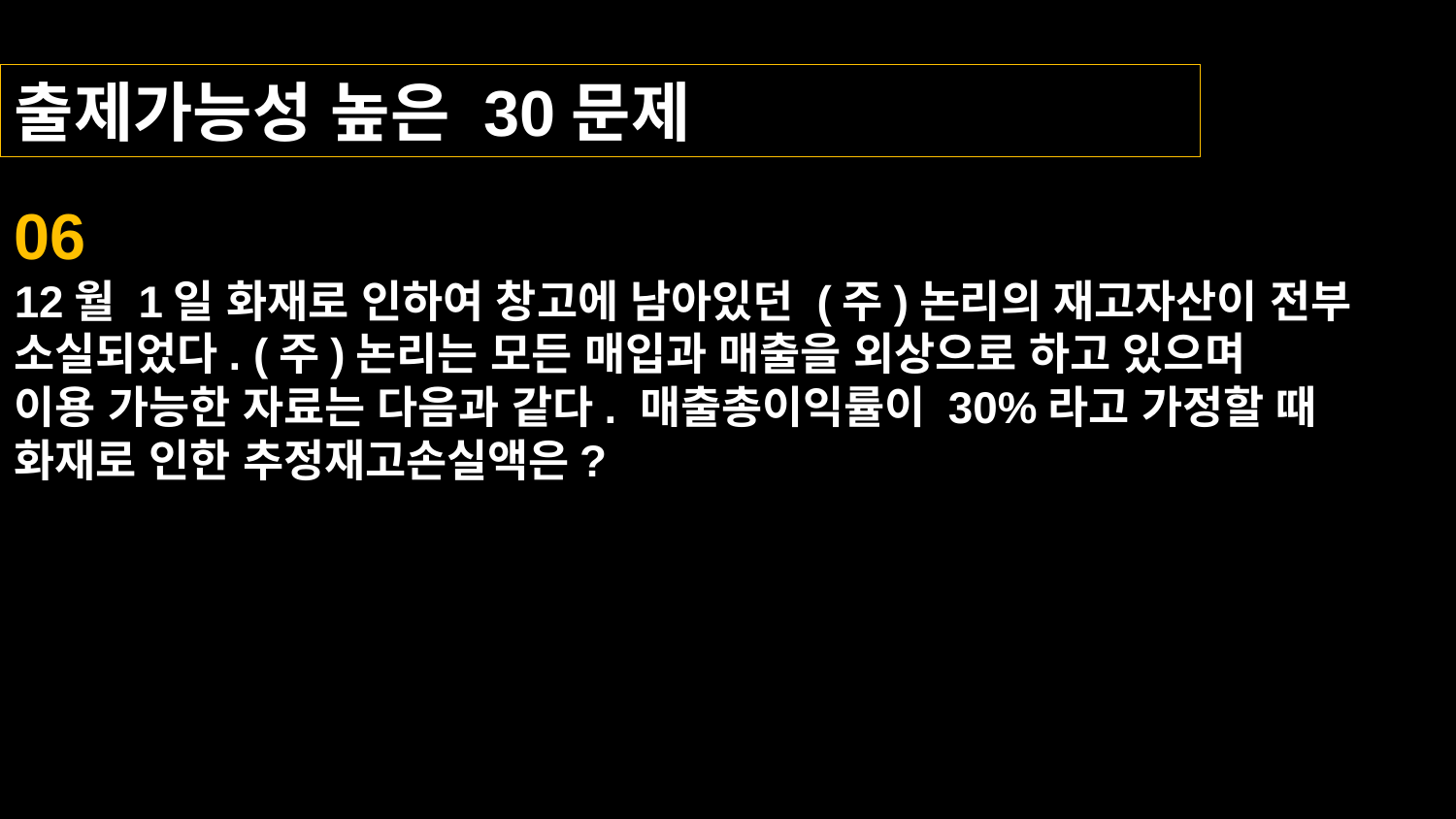

출제가능성 높은 30문제
06
12월 1일 화재로 인하여 창고에 남아있던 (주)논리의 재고자산이 전부
소실되었다. (주)논리는 모든 매입과 매출을 외상으로 하고 있으며
이용 가능한 자료는 다음과 같다. 매출총이익률이 30%라고 가정할 때
화재로 인한 추정재고손실액은?